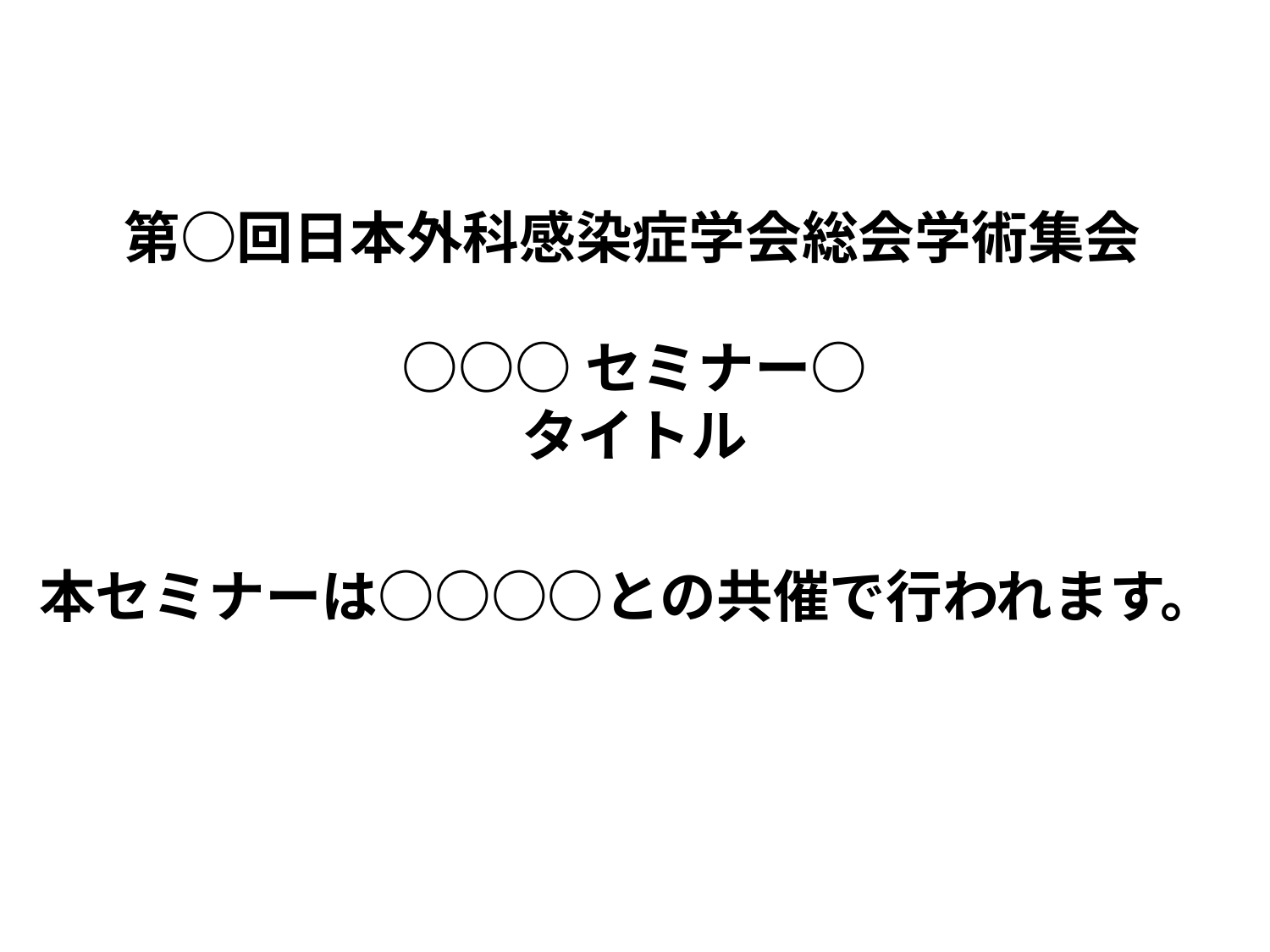

第○回日本外科感染症学会総会学術集会
○○○セミナー○
タイトル
本セミナーは○○○○との共催で行われます。